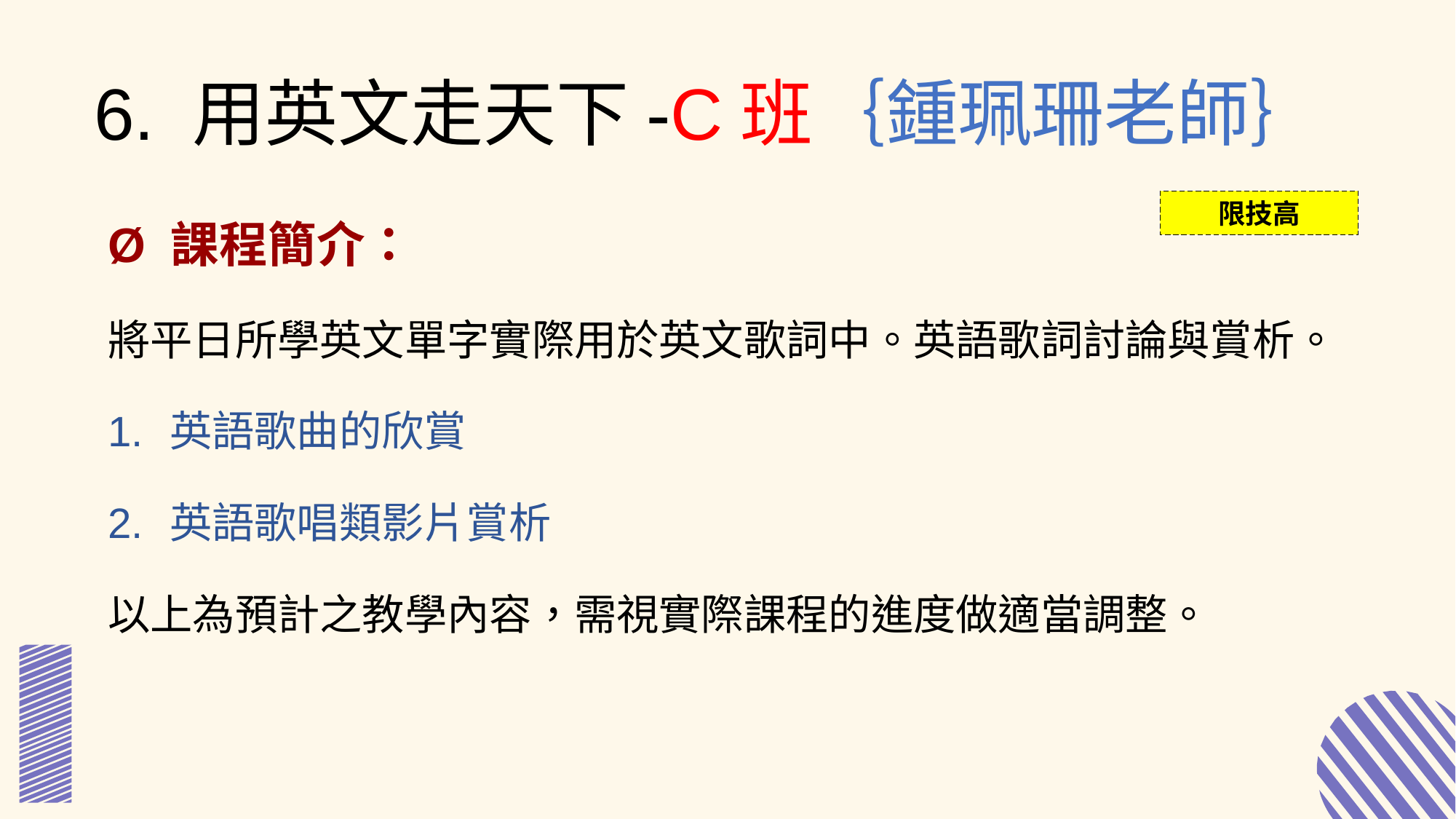

6. 用英文走天下-C班｛鍾珮珊老師｝
限技高
Ø 課程簡介：
將平日所學英文單字實際用於英文歌詞中。英語歌詞討論與賞析。
英語歌曲的欣賞
英語歌唱類影片賞析
以上為預計之教學內容，需視實際課程的進度做適當調整。